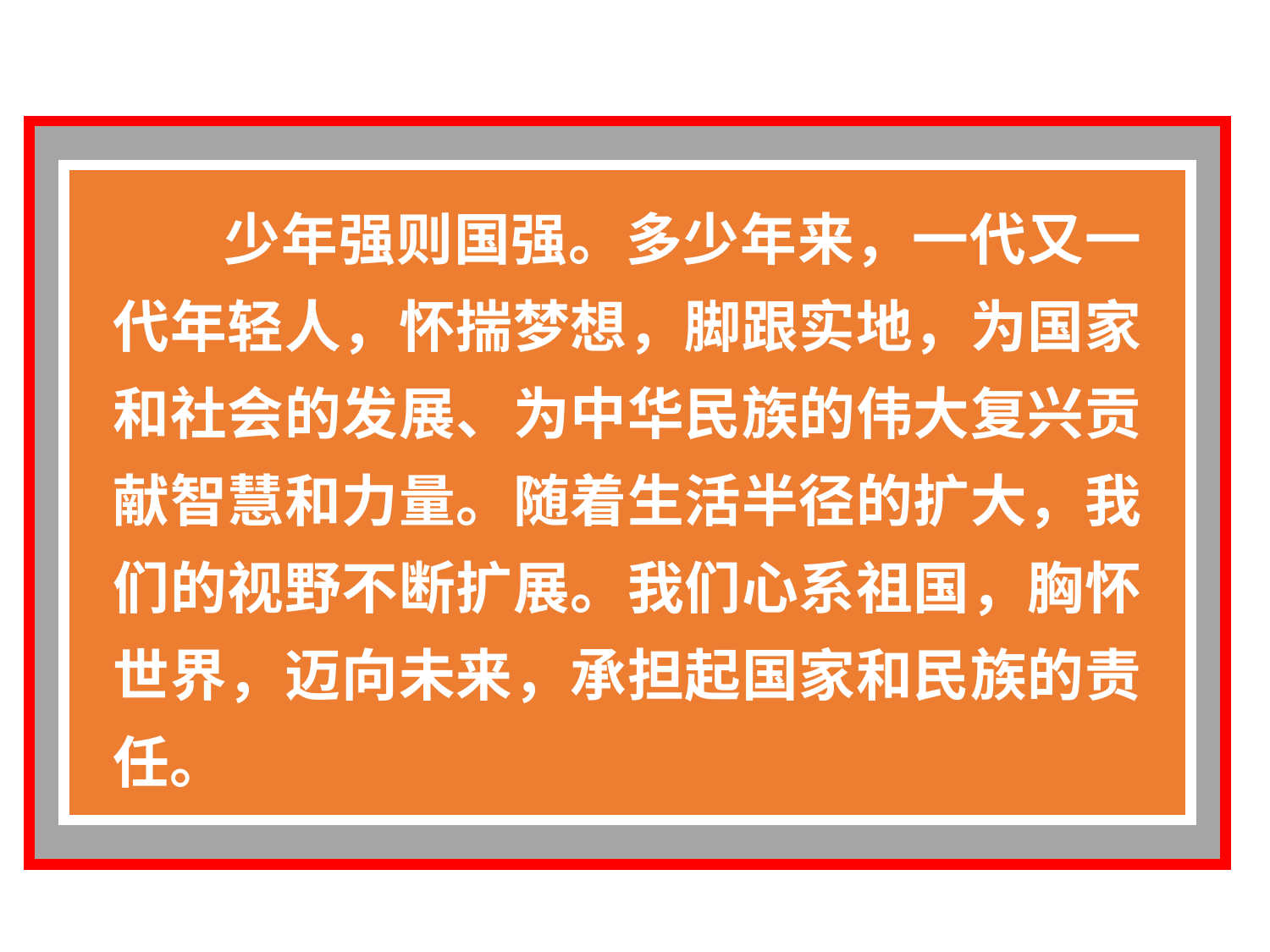

少年强则国强。多少年来，一代又一代年轻人，怀揣梦想，脚跟实地，为国家和社会的发展、为中华民族的伟大复兴贡献智慧和力量。随着生活半径的扩大，我们的视野不断扩展。我们心系祖国，胸怀世界，迈向未来，承担起国家和民族的责任。